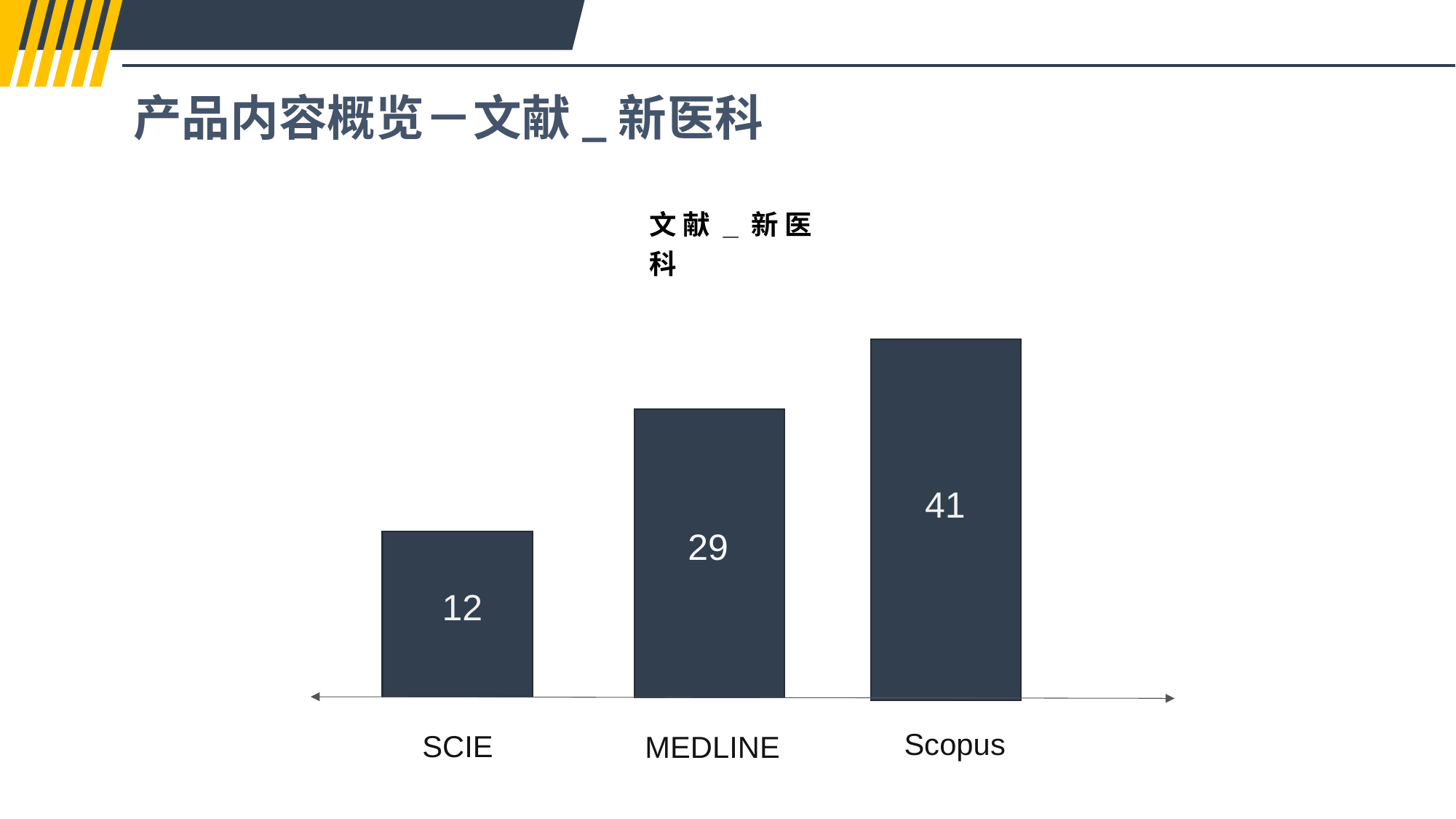

产品内容概览－文献_新医科
文献_新医科

41
29

12
Scopus
SCIE
MEDLINE